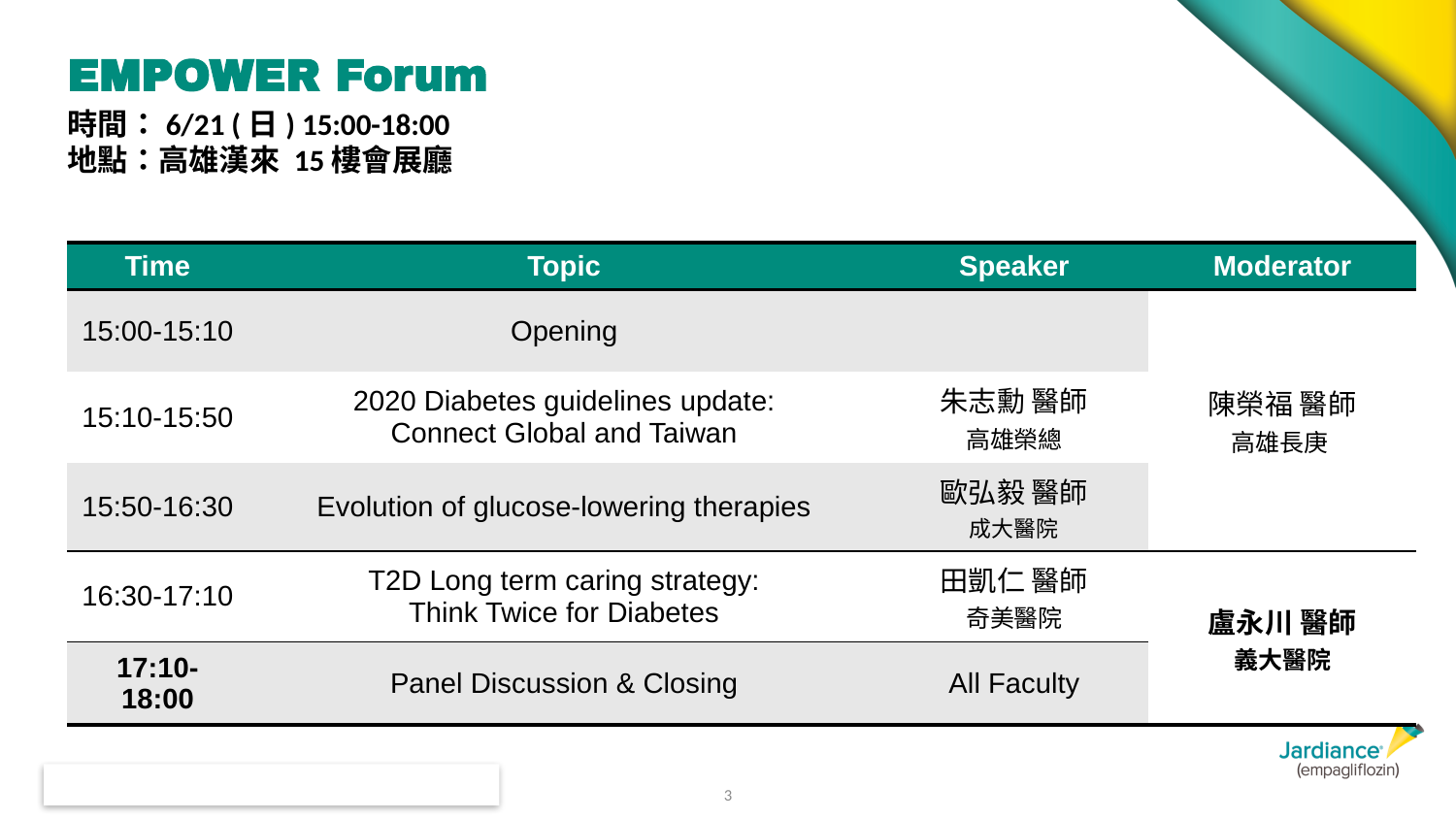

# EMPOWER Forum
時間：6/21 (日) 15:00-18:00
地點：高雄漢來 15樓會展廳
| Time | Topic | Speaker | Moderator |
| --- | --- | --- | --- |
| 15:00-15:10 | Opening |  | 陳榮福 醫師 高雄長庚 |
| 15:10-15:50 | 2020 Diabetes guidelines update: Connect Global and Taiwan | 朱志勳 醫師 高雄榮總 |  |
| 15:50-16:30 | Evolution of glucose-lowering therapies | 歐弘毅 醫師 成大醫院 |  |
| 16:30-17:10 | T2D Long term caring strategy: Think Twice for Diabetes | 田凱仁 醫師 奇美醫院 | 盧永川 醫師 義大醫院 |
| 17:10-18:00 | Panel Discussion & Closing | All Faculty |  |
3